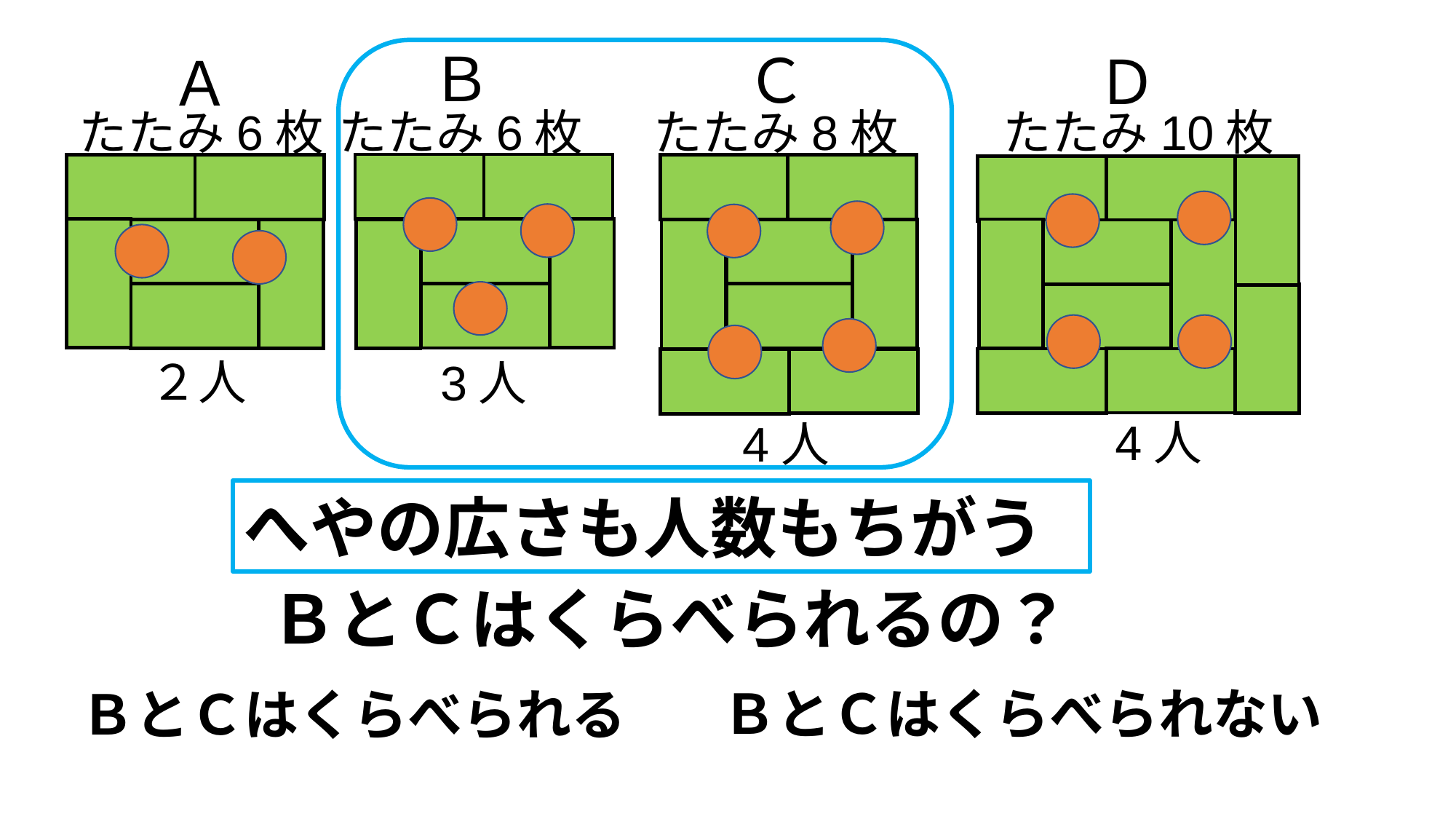

Ｂ
Ｃ
Ｄ
Ａ

たたみ6枚
たたみ6枚
たたみ8枚
たたみ10枚

２人
3人

4人
4人
へやの広さも人数もちがう
ＢとＣはくらべられるの？
ＢとＣはくらべられない
ＢとＣはくらべられる